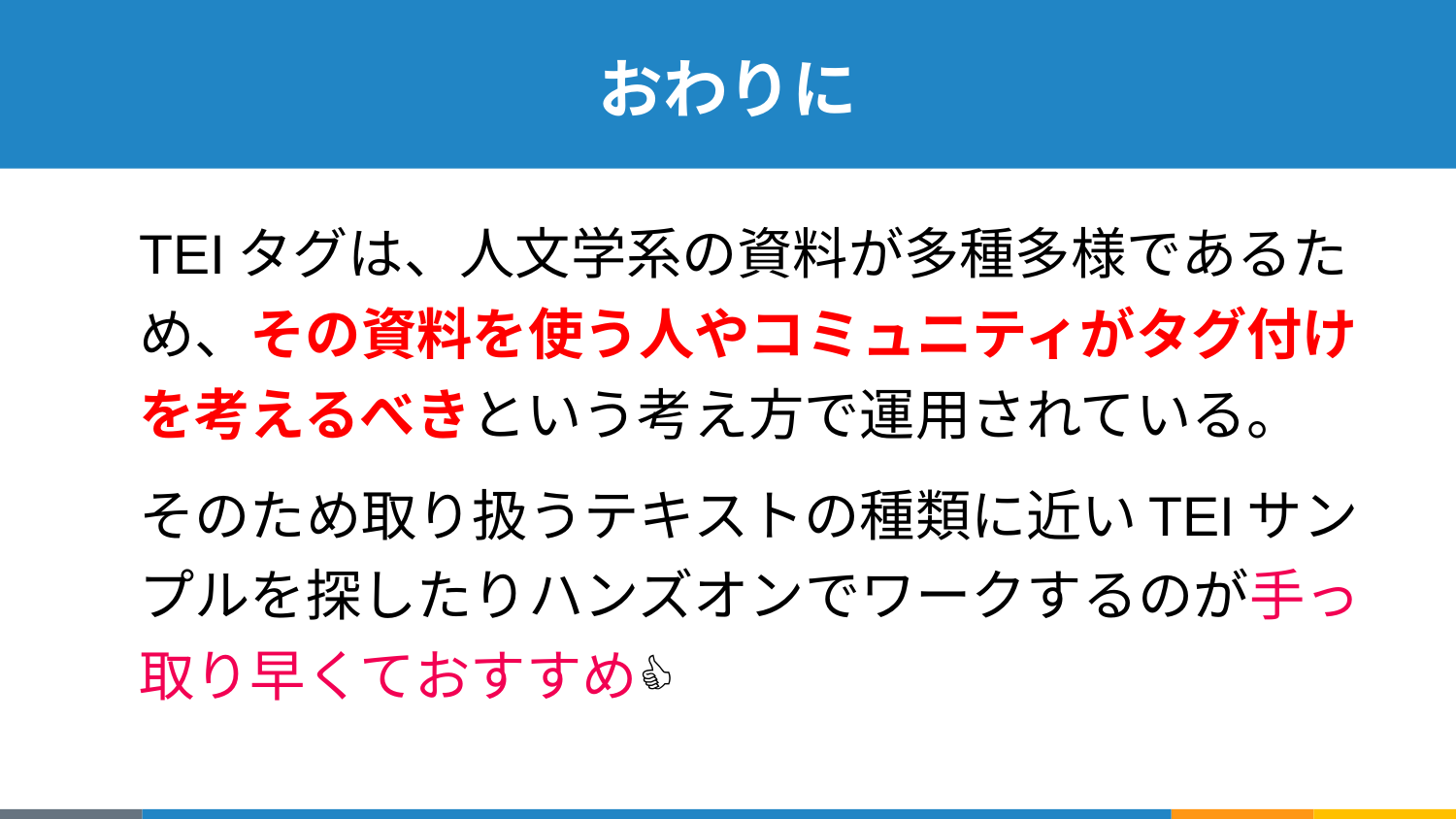

# おわりに
TEIタグは、人文学系の資料が多種多様であるため、その資料を使う人やコミュニティがタグ付けを考えるべきという考え方で運用されている。
そのため取り扱うテキストの種類に近いTEIサンプルを探したりハンズオンでワークするのが手っ取り早くておすすめ👍